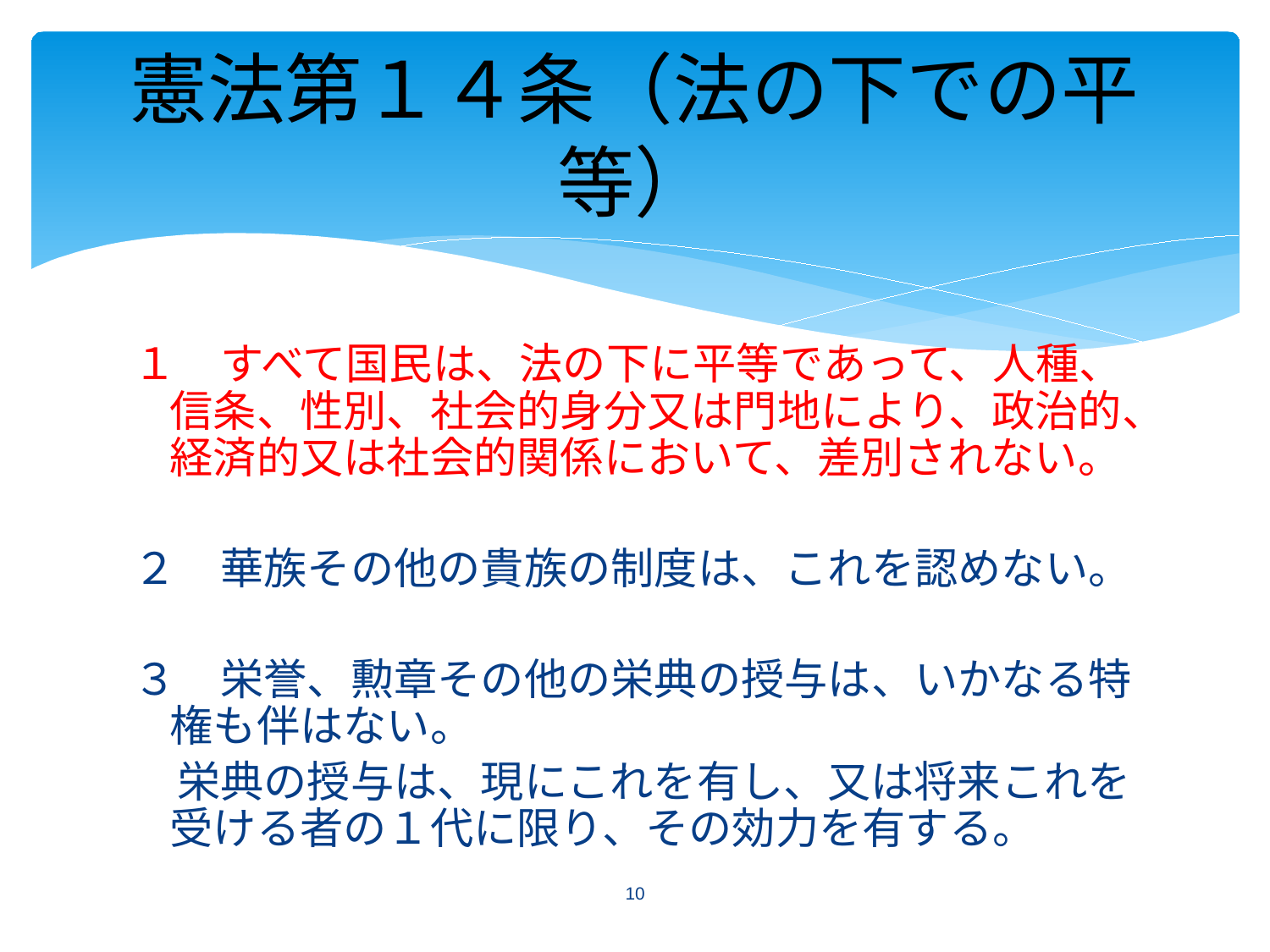

# 憲法第１４条（法の下での平等）
１　すべて国民は、法の下に平等であって、人種、信条、性別、社会的身分又は門地により、政治的、経済的又は社会的関係において、差別されない。

２　華族その他の貴族の制度は、これを認めない。

３　栄誉、勲章その他の栄典の授与は、いかなる特権も伴はない。
　栄典の授与は、現にこれを有し、又は将来これを受ける者の１代に限り、その効力を有する。
10